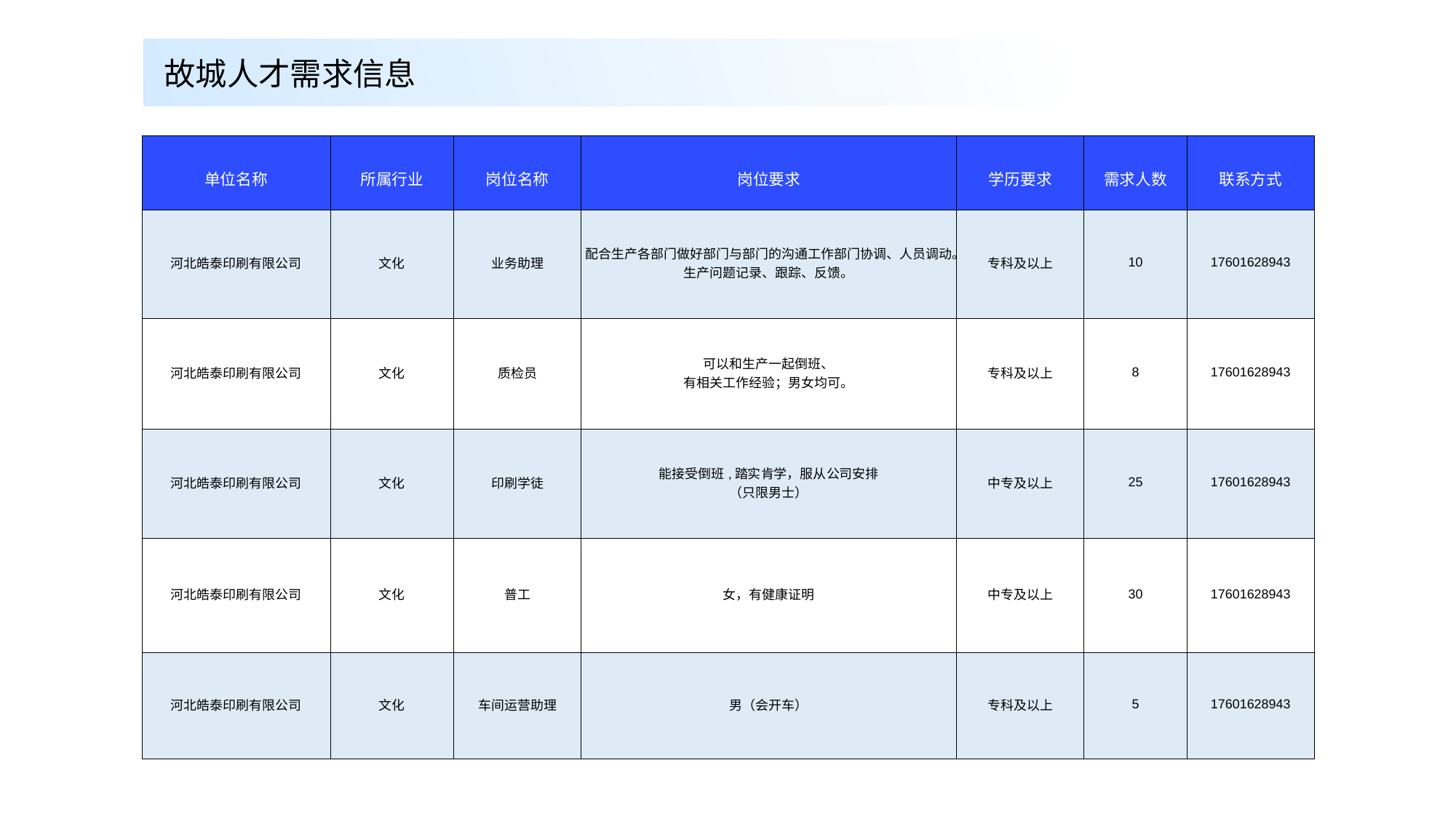

故城人才需求信息
| 单位名称 | 所属行业 | 岗位名称 | 岗位要求 | 学历要求 | 需求人数 | 联系方式 |
| --- | --- | --- | --- | --- | --- | --- |
| 河北皓泰印刷有限公司 | 文化 | 业务助理 | 配合生产各部门做好部门与部门的沟通工作部门协调、人员调动。生产问题记录、跟踪、反馈。 | 专科及以上 | 10 | 17601628943 |
| 河北皓泰印刷有限公司 | 文化 | 质检员 | 可以和生产一起倒班、 有相关工作经验；男女均可。 | 专科及以上 | 8 | 17601628943 |
| 河北皓泰印刷有限公司 | 文化 | 印刷学徒 | 能接受倒班,踏实肯学，服从公司安排 （只限男士） | 中专及以上 | 25 | 17601628943 |
| 河北皓泰印刷有限公司 | 文化 | 普工 | 女，有健康证明 | 中专及以上 | 30 | 17601628943 |
| 河北皓泰印刷有限公司 | 文化 | 车间运营助理 | 男（会开车） | 专科及以上 | 5 | 17601628943 |
49